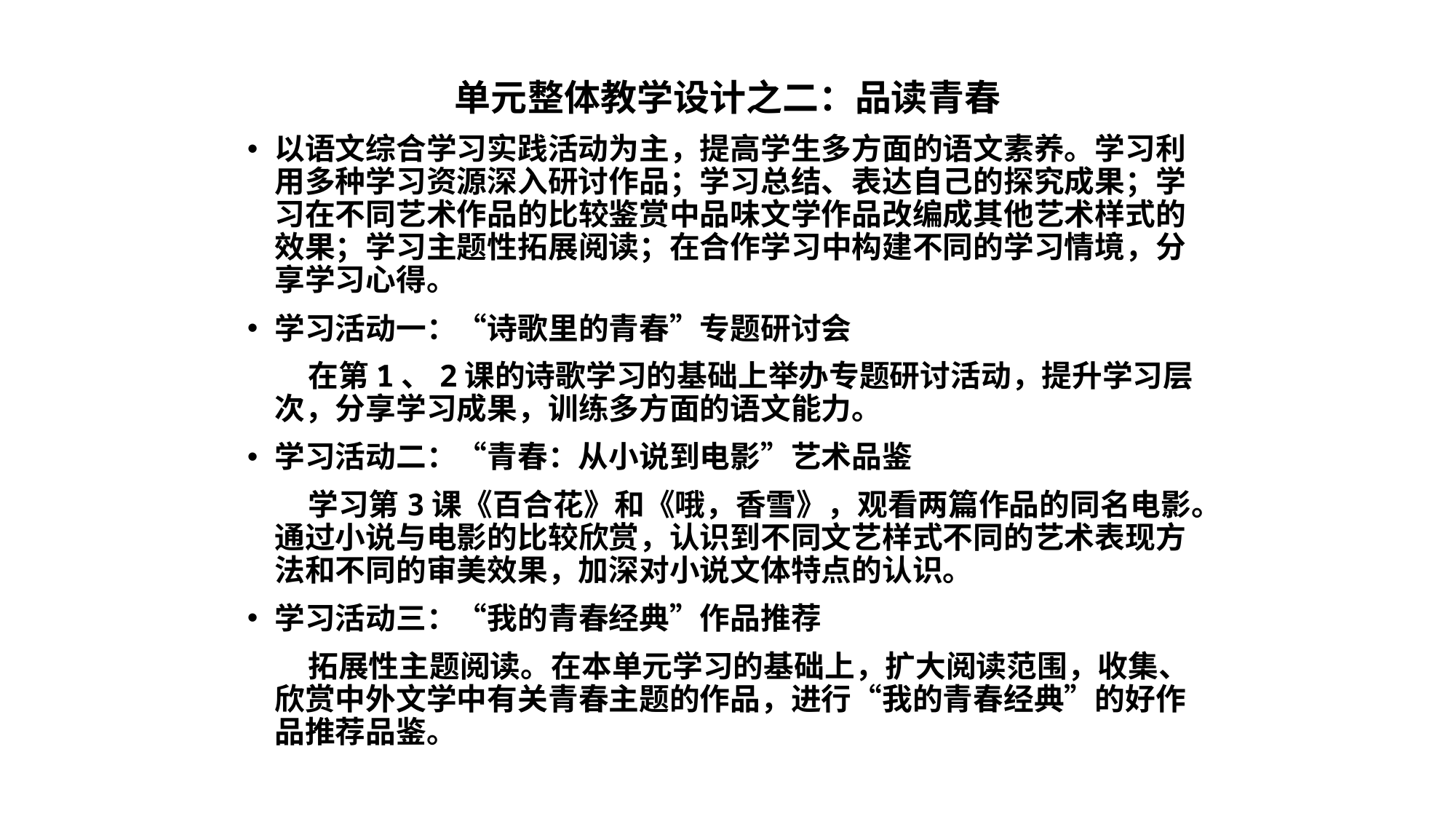

单元整体教学设计之二：品读青春
以语文综合学习实践活动为主，提高学生多方面的语文素养。学习利用多种学习资源深入研讨作品；学习总结、表达自己的探究成果；学习在不同艺术作品的比较鉴赏中品味文学作品改编成其他艺术样式的效果；学习主题性拓展阅读；在合作学习中构建不同的学习情境，分享学习心得。
学习活动一：“诗歌里的青春”专题研讨会
　　在第1、2课的诗歌学习的基础上举办专题研讨活动，提升学习层次，分享学习成果，训练多方面的语文能力。
学习活动二：“青春：从小说到电影”艺术品鉴
　　学习第3课《百合花》和《哦，香雪》，观看两篇作品的同名电影。通过小说与电影的比较欣赏，认识到不同文艺样式不同的艺术表现方法和不同的审美效果，加深对小说文体特点的认识。
学习活动三：“我的青春经典”作品推荐
　　拓展性主题阅读。在本单元学习的基础上，扩大阅读范围，收集、欣赏中外文学中有关青春主题的作品，进行“我的青春经典”的好作品推荐品鉴。